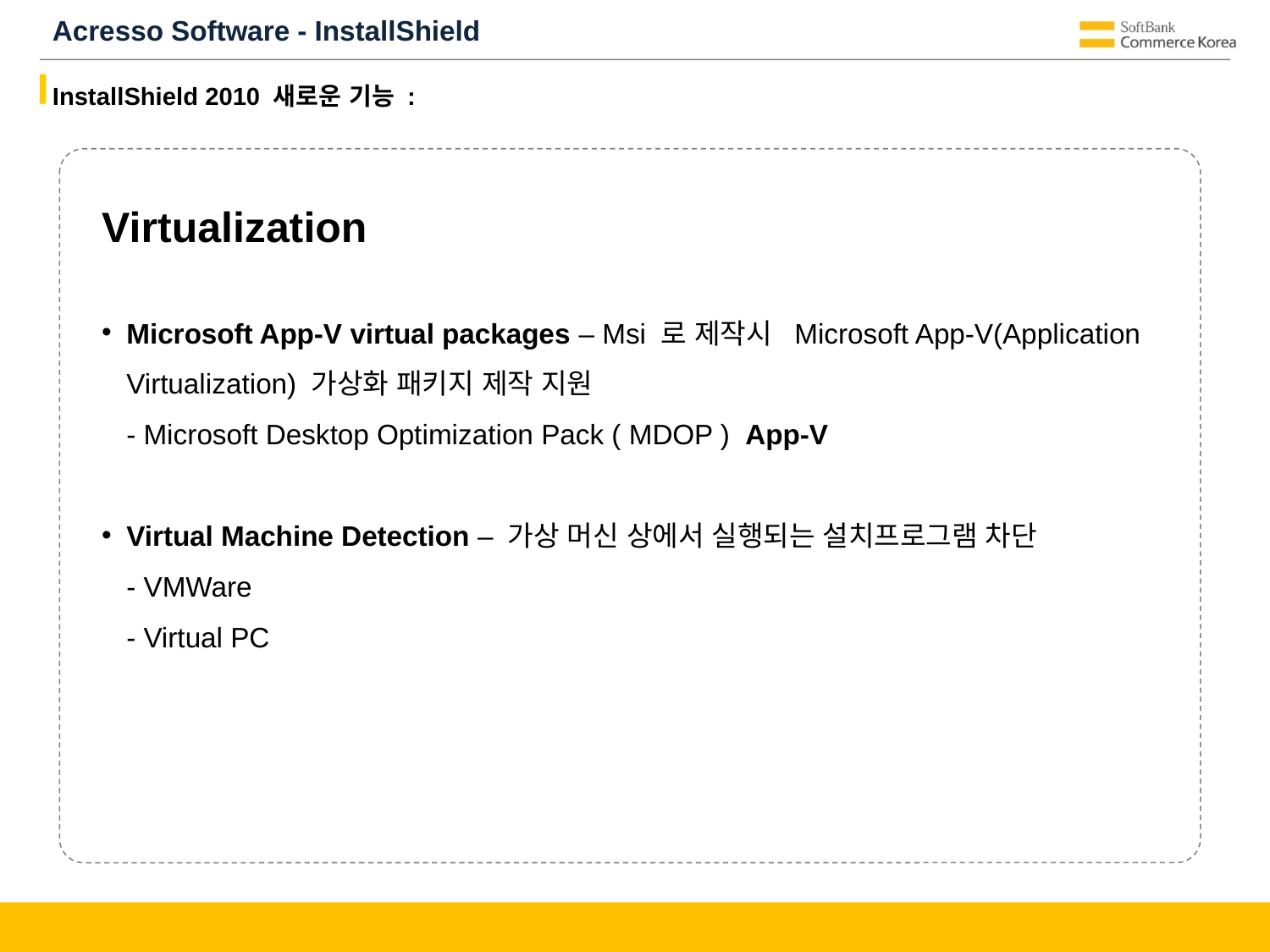

# Acresso Software - InstallShield
InstallShield 2010 새로운 기능 :

Virtualization

Microsoft App-V virtual packages – Msi 로 제작시  Microsoft App-V(Application Virtualization) 가상화 패키지 제작 지원
- Microsoft Desktop Optimization Pack ( MDOP )  App-V
Virtual Machine Detection – 가상 머신 상에서 실행되는 설치프로그램 차단
- VMWare
- Virtual PC